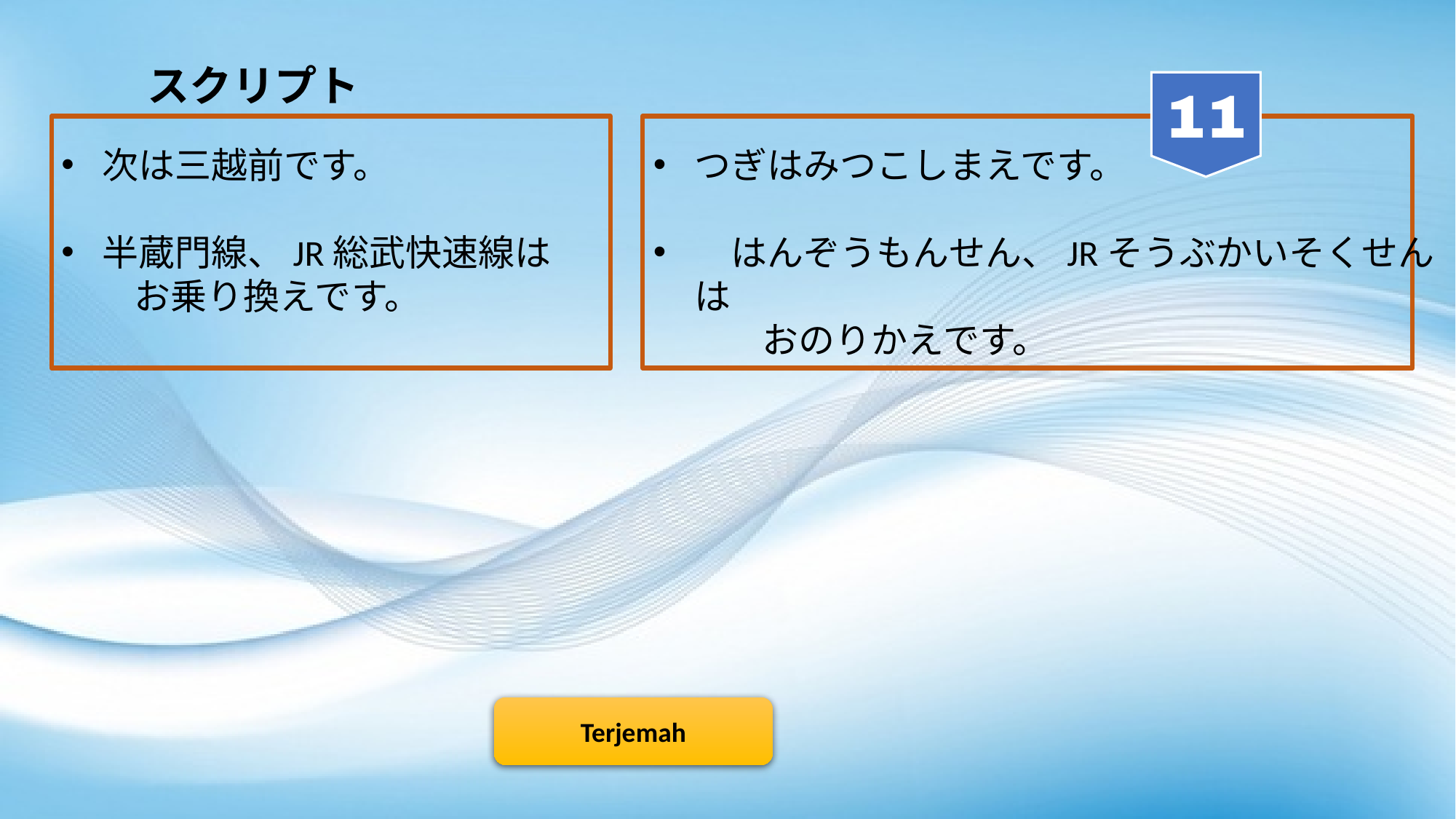

スクリプト
11

次は三越前です。

半蔵門線、JR総武快速線は
　　お乗り換えです。

つぎはみつこしまえです。

　はんぞうもんせん、JRそうぶかいそくせんは
　　　おのりかえです。

Terjemah